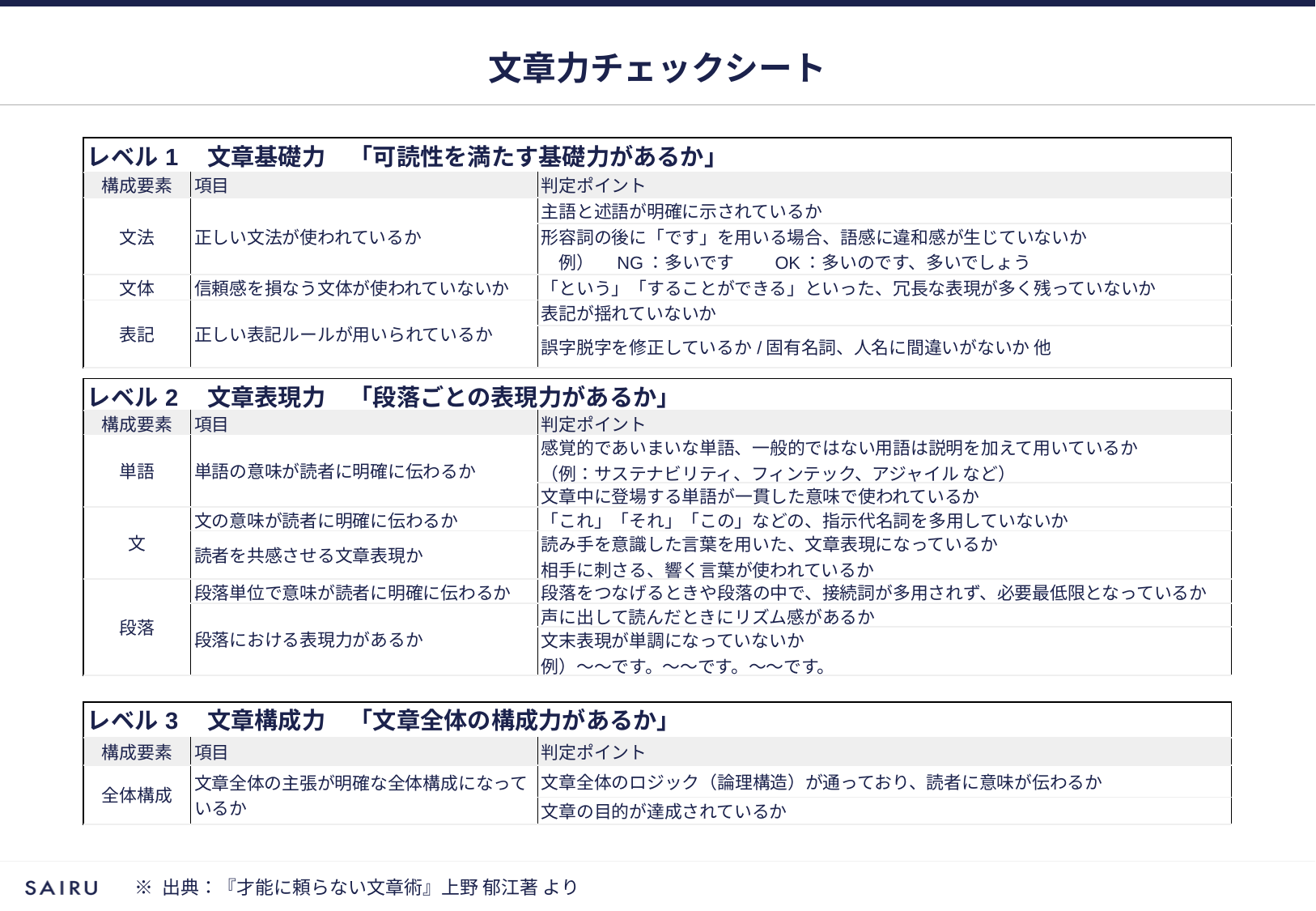

# 文章力チェックシート
| レベル1　文章基礎力　「可読性を満たす基礎力があるか」 |  |  |
| --- | --- | --- |
| 構成要素 | 項目 | 判定ポイント |
| 文法 | 正しい文法が使われているか | 主語と述語が明確に示されているか |
|  |  | 形容詞の後に「です」を用いる場合、語感に違和感が生じていないか　 　例）　NG：多いです　　OK：多いのです、多いでしょう |
| 文体 | 信頼感を損なう文体が使われていないか | 「という」「することができる」といった、冗長な表現が多く残っていないか |
| 表記 | 正しい表記ルールが用いられているか | 表記が揺れていないか |
|  |  | 誤字脱字を修正しているか/固有名詞、人名に間違いがないか 他 |
| レベル2　文章表現力　「段落ごとの表現力があるか」 |  |  |
| --- | --- | --- |
| 構成要素 | 項目 | 判定ポイント |
| 単語 | 単語の意味が読者に明確に伝わるか | 感覚的であいまいな単語、一般的ではない用語は説明を加えて用いているか （例：サステナビリティ、フィンテック、アジャイル など） |
|  |  | 文章中に登場する単語が一貫した意味で使われているか |
| 文 | 文の意味が読者に明確に伝わるか | 「これ」「それ」「この」などの、指示代名詞を多用していないか |
|  | 読者を共感させる文章表現か | 読み手を意識した言葉を用いた、文章表現になっているか 相手に刺さる、響く言葉が使われているか |
| 段落 | 段落単位で意味が読者に明確に伝わるか | 段落をつなげるときや段落の中で、接続詞が多用されず、必要最低限となっているか |
|  | 段落における表現力があるか | 声に出して読んだときにリズム感があるか |
|  |  | 文末表現が単調になっていないか 例）～～です。～～です。～～です。 |
| レベル3　文章構成力　「文章全体の構成力があるか」 |  |  |
| --- | --- | --- |
| 構成要素 | 項目 | 判定ポイント |
| 全体構成 | 文章全体の主張が明確な全体構成になっているか | 文章全体のロジック（論理構造）が通っており、読者に意味が伝わるか |
|  |  | 文章の目的が達成されているか |
※ 出典：『才能に頼らない文章術』上野 郁江著 より